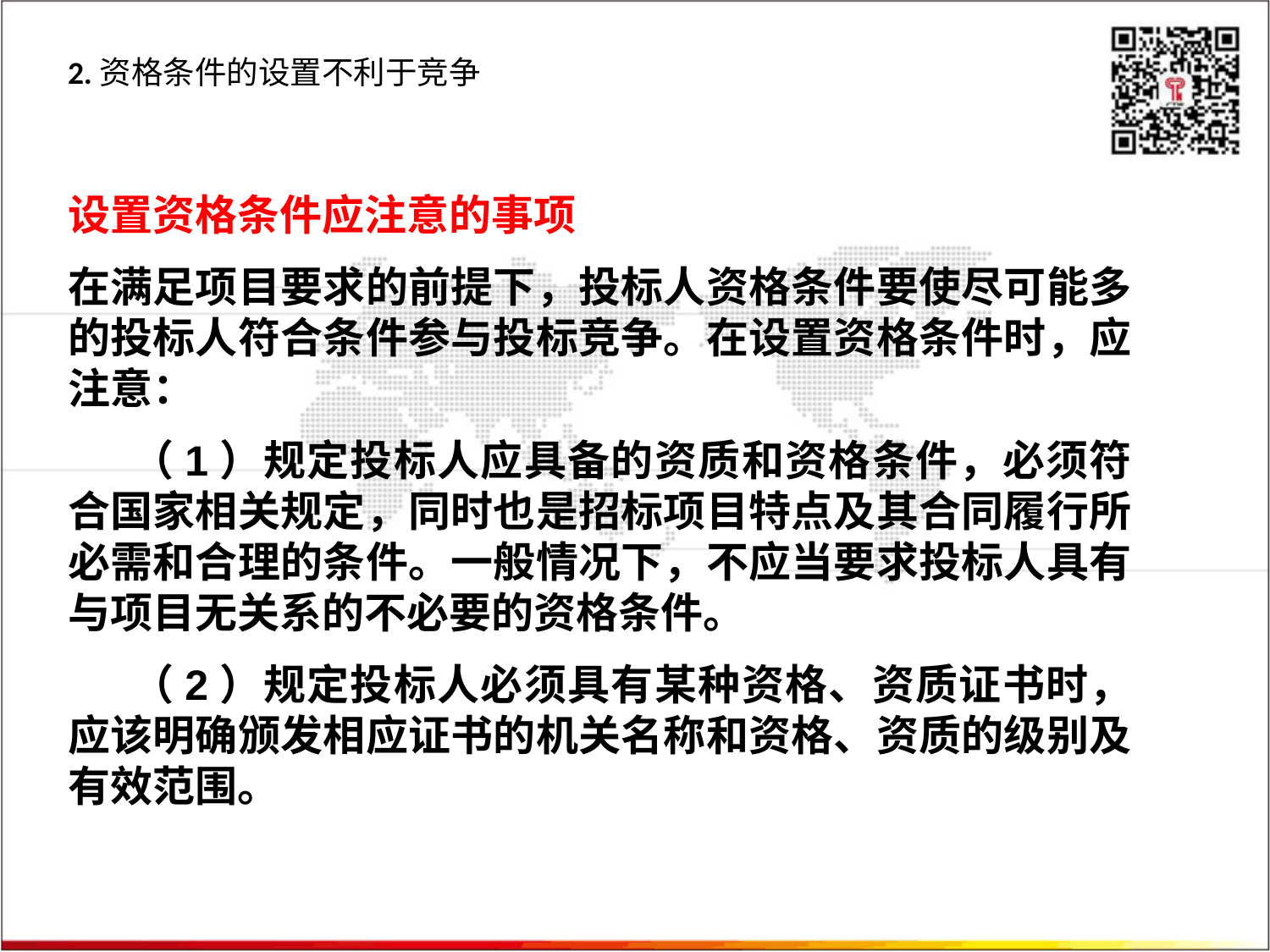

# 2.资格条件的设置不利于竞争
设置资格条件应注意的事项
在满足项目要求的前提下，投标人资格条件要使尽可能多的投标人符合条件参与投标竞争。在设置资格条件时，应注意：
（1）规定投标人应具备的资质和资格条件，必须符合国家相关规定，同时也是招标项目特点及其合同履行所必需和合理的条件。一般情况下，不应当要求投标人具有与项目无关系的不必要的资格条件。
（2）规定投标人必须具有某种资格、资质证书时，应该明确颁发相应证书的机关名称和资格、资质的级别及有效范围。